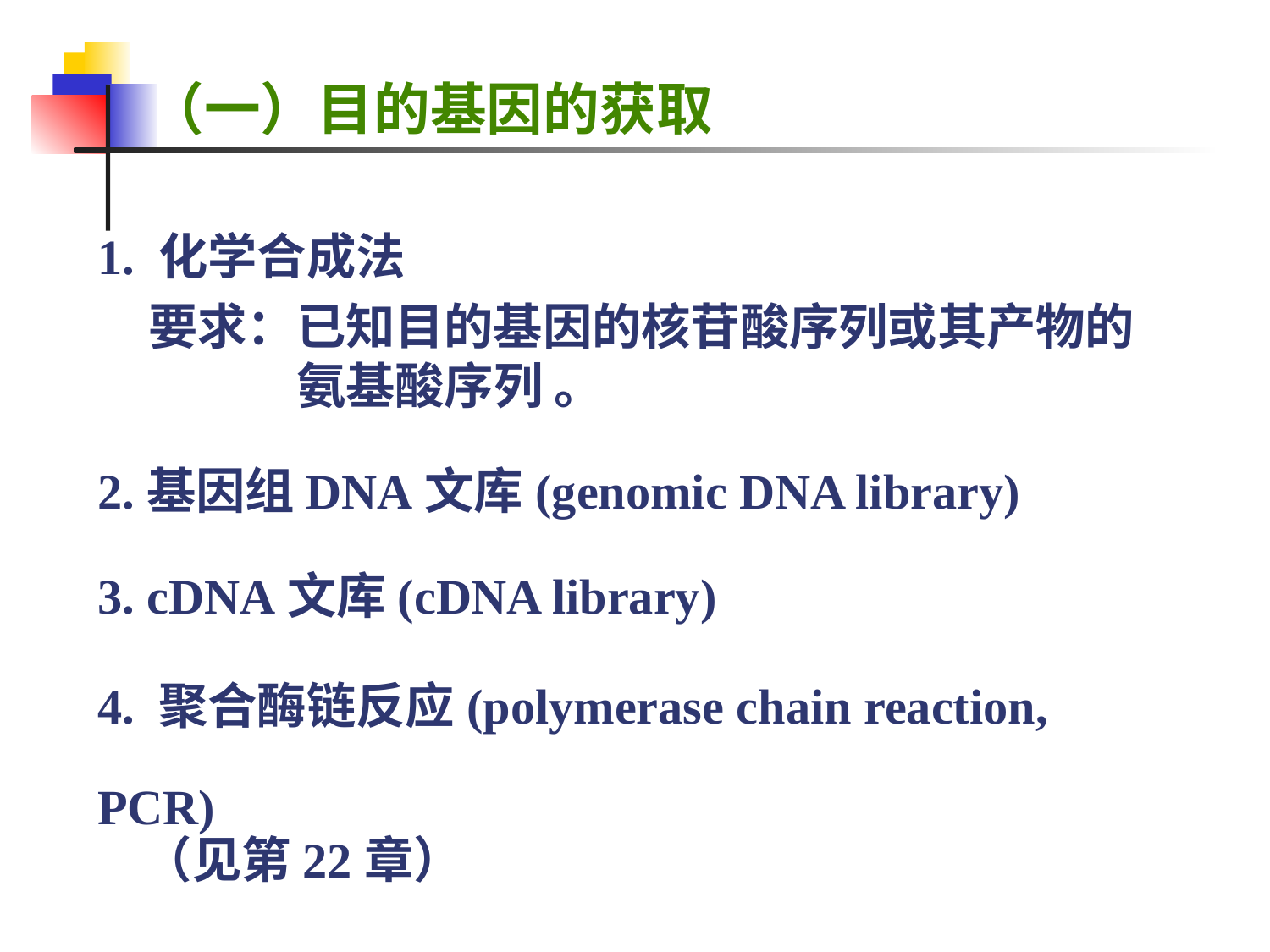

# （一）目的基因的获取
1. 化学合成法
要求：已知目的基因的核苷酸序列或其产物的氨基酸序列 。
2.基因组DNA文库(genomic DNA library)
3. cDNA文库(cDNA library)
4. 聚合酶链反应(polymerase chain reaction, PCR)
   （见第22章）